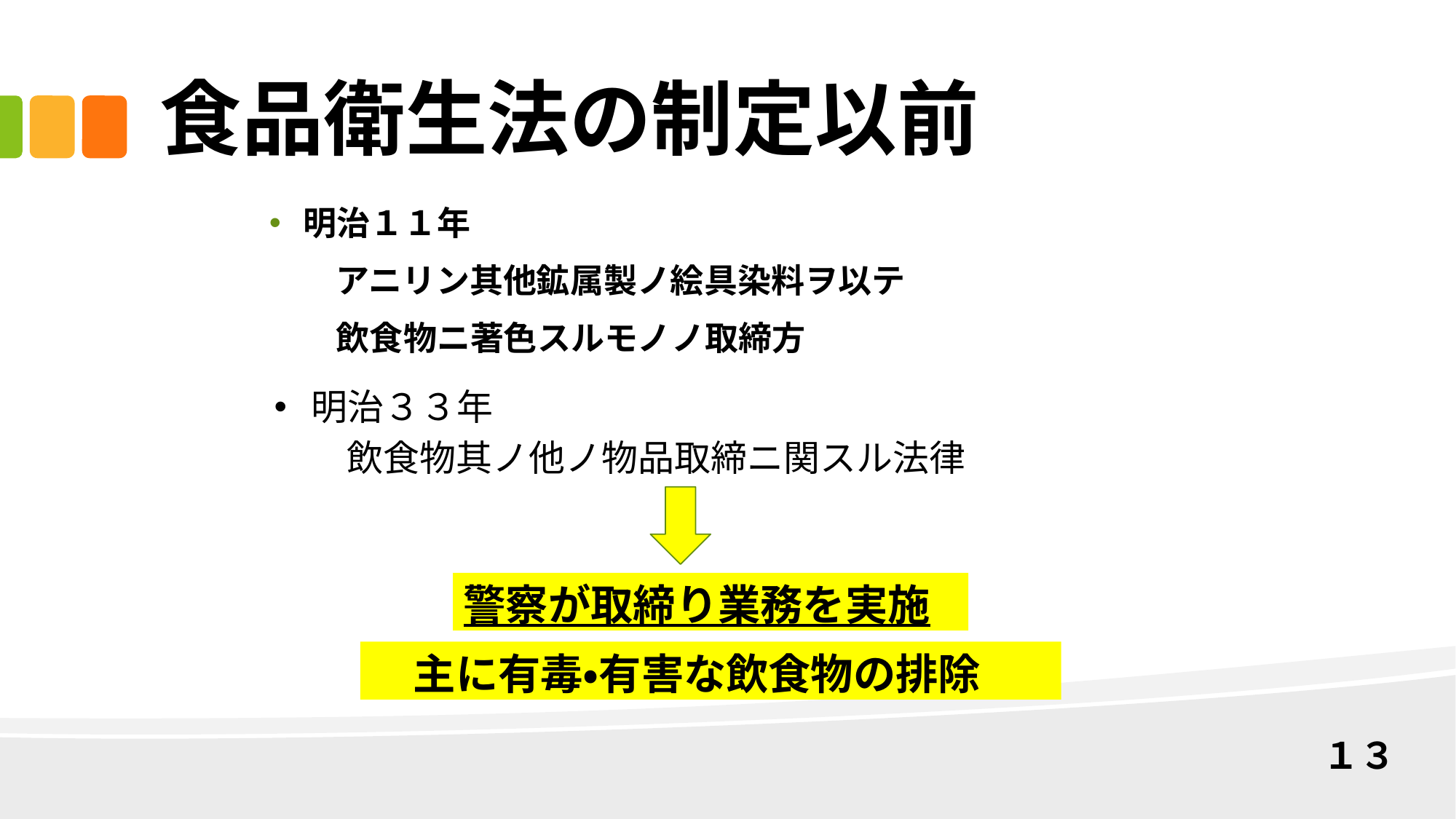

# 食品衛生法の制定以前
明治１１年
　　アニリン其他鉱属製ノ絵具染料ヲ以テ
　　飲食物ニ著色スルモノノ取締方

 明治３３年
　　飲食物其ノ他ノ物品取締ニ関スル法律

警察が取締り業務を実施

　主に有毒・有害な飲食物の排除

１３